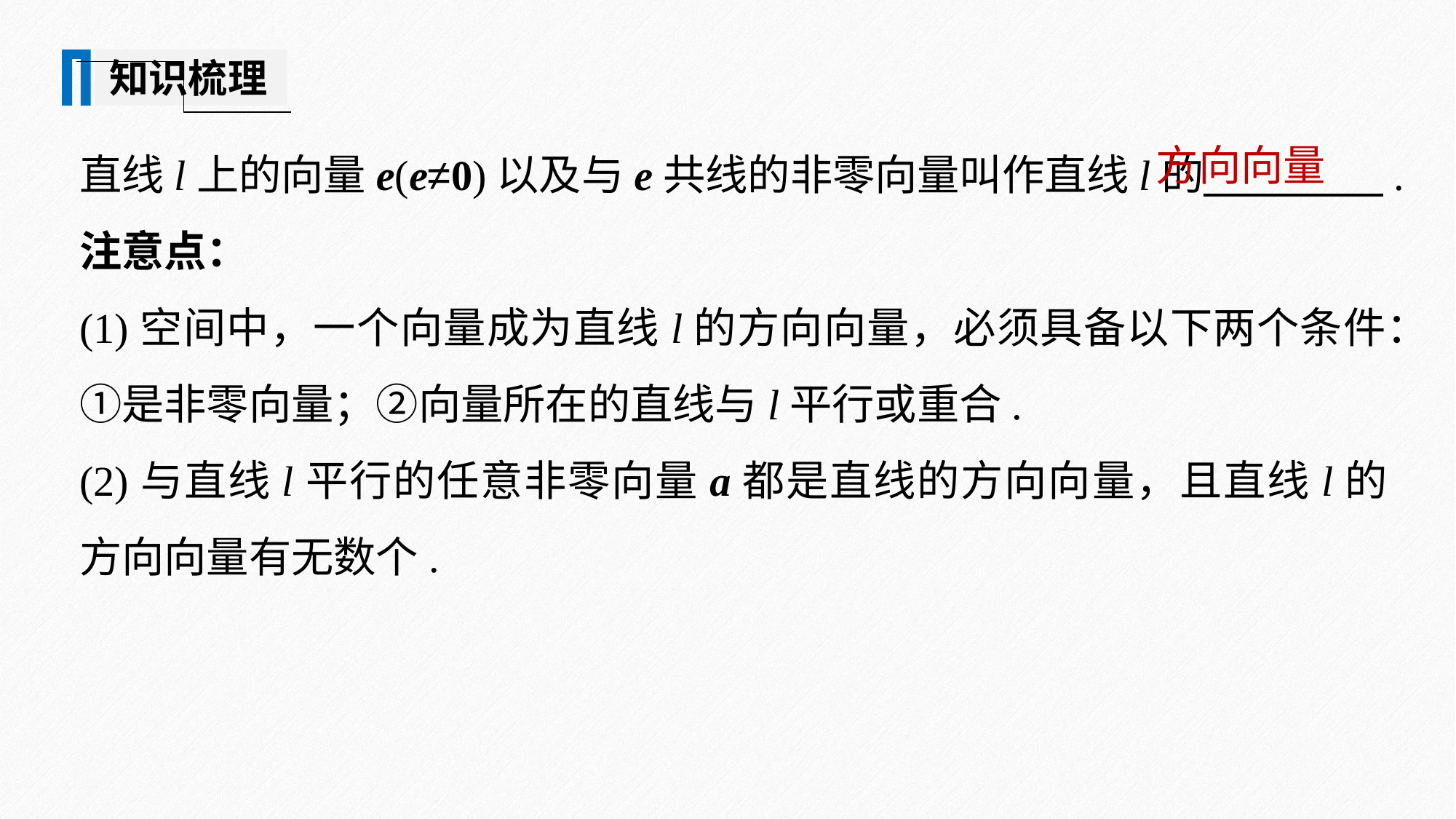

知识梳理

直线l上的向量e(e≠0)以及与e共线的非零向量叫作直线l的                   .
注意点：
(1)空间中，一个向量成为直线l的方向向量，必须具备以下两个条件：①是非零向量；②向量所在的直线与l平行或重合.
(2)与直线l平行的任意非零向量a都是直线的方向向量，且直线l的方向向量有无数个.
方向向量